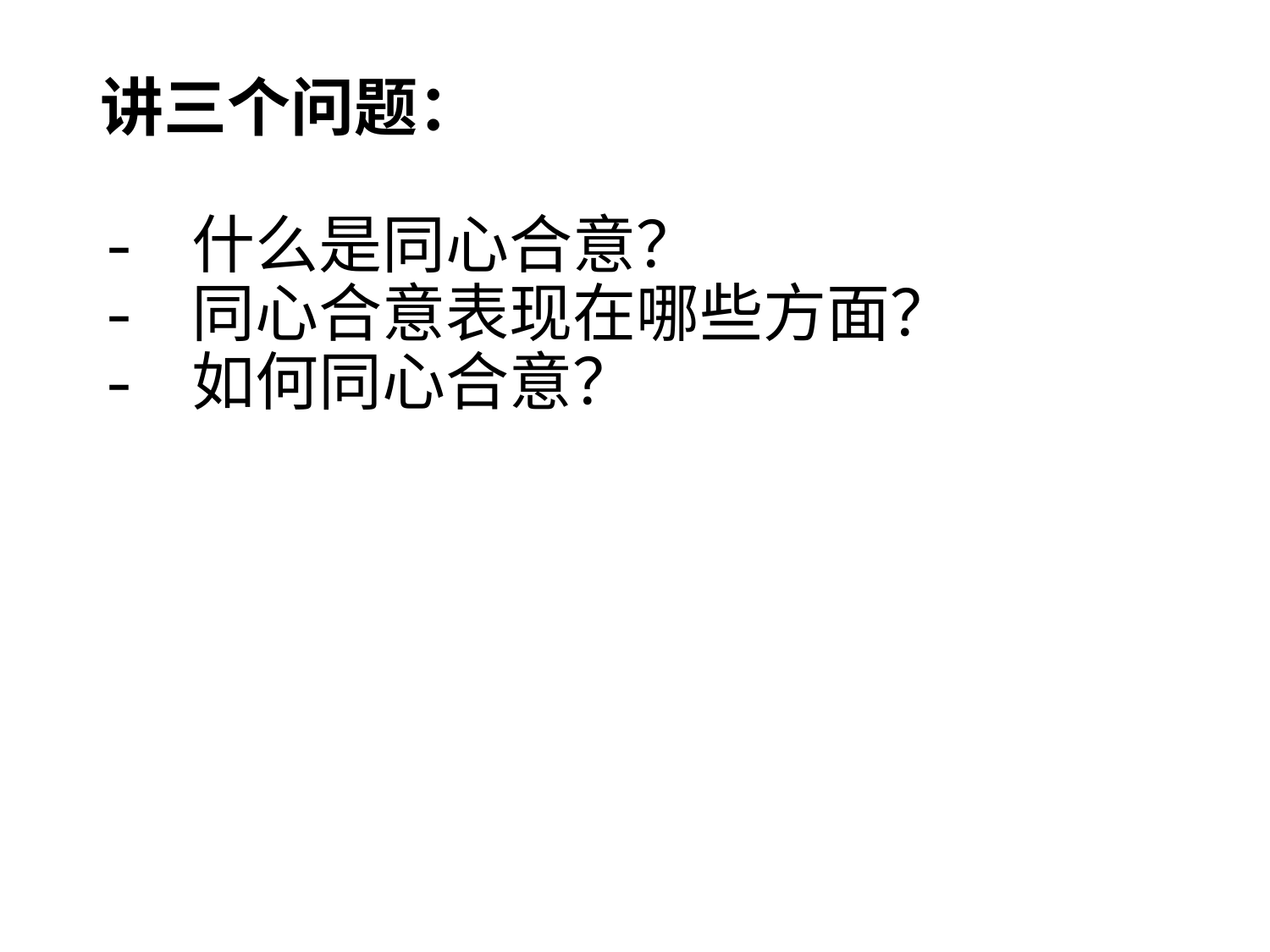

# 讲三个问题： - 什么是同心合意？ - 同心合意表现在哪些方面？ - 如何同心合意？